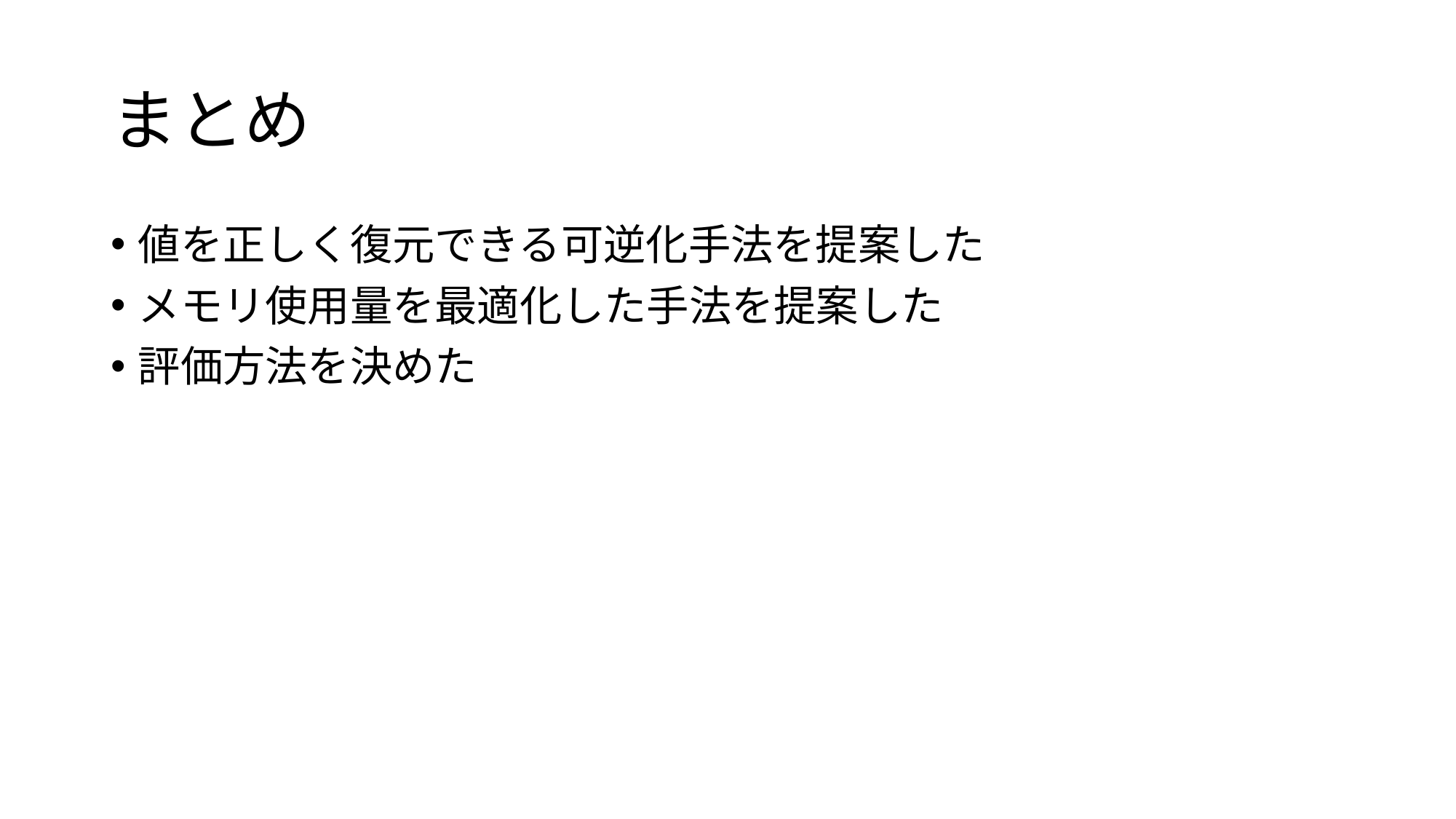

# まとめ
値を正しく復元できる可逆化手法を提案した
メモリ使用量を最適化した手法を提案した
評価方法を決めた